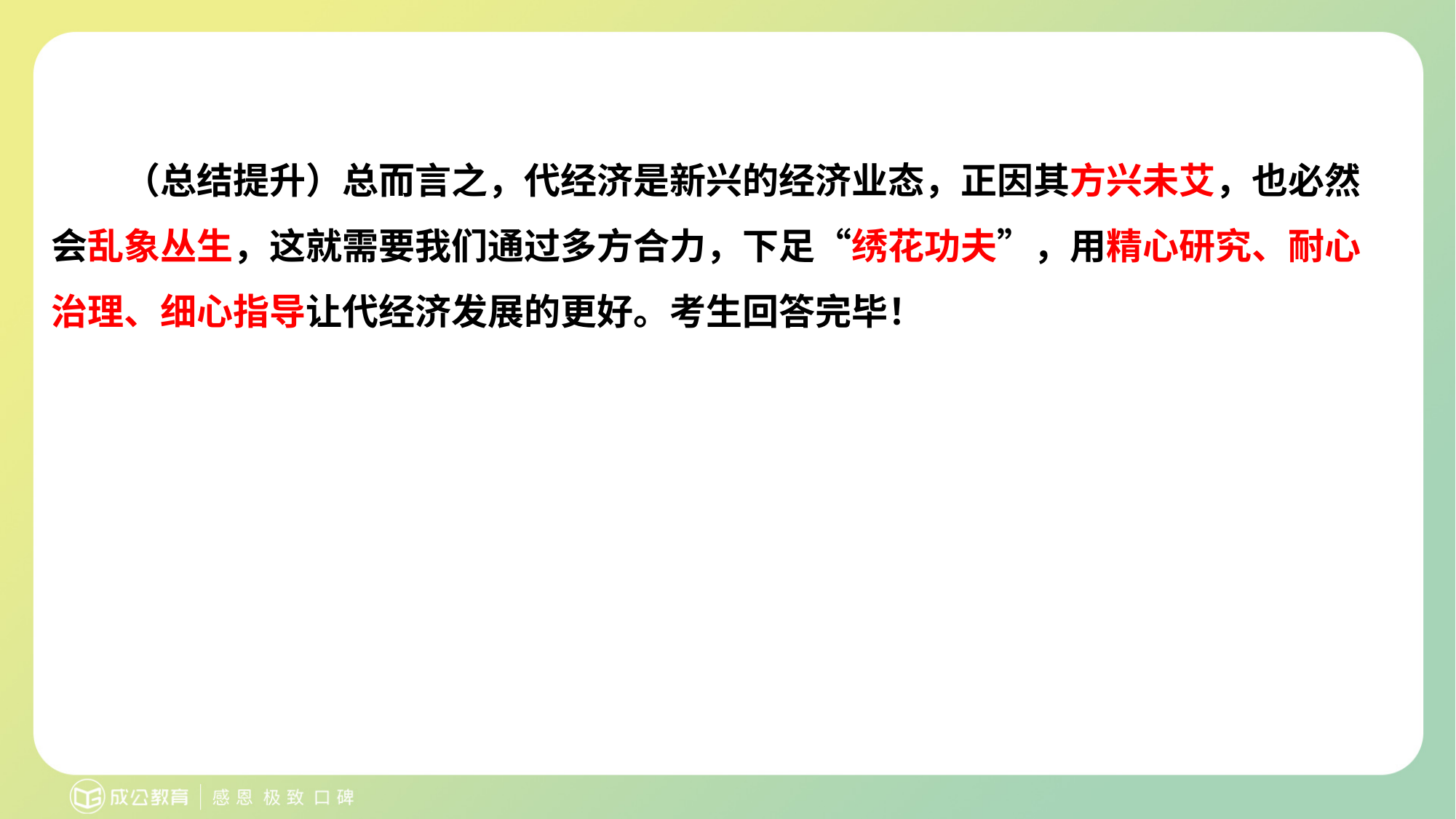

（总结提升）总而言之，代经济是新兴的经济业态，正因其方兴未艾，也必然会乱象丛生，这就需要我们通过多方合力，下足“绣花功夫”，用精心研究、耐心治理、细心指导让代经济发展的更好。考生回答完毕！